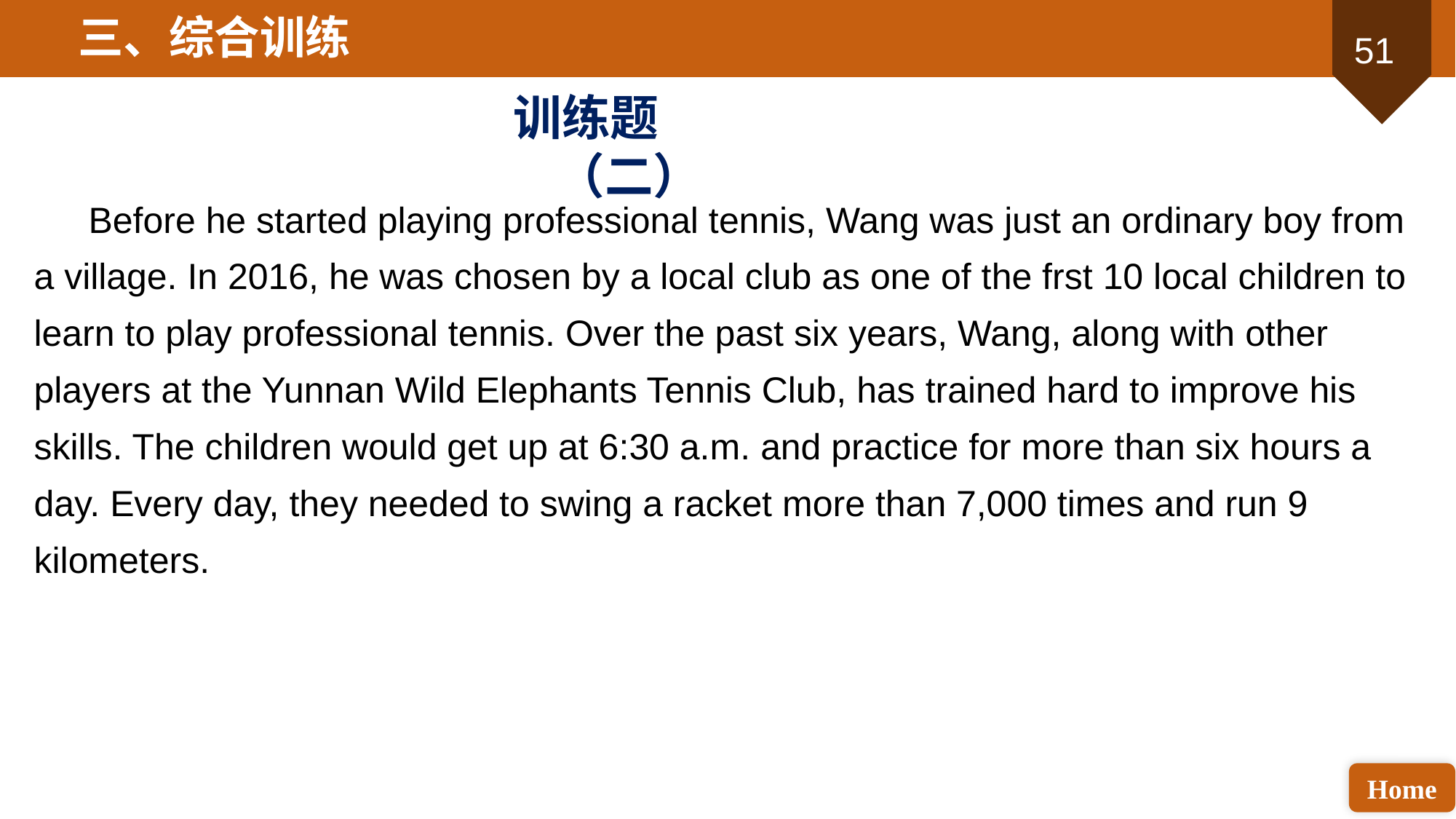

三、综合训练
训练题（二）
Before he started playing professional tennis, Wang was just an ordinary boy from a village. In 2016, he was chosen by a local club as one of the frst 10 local children to learn to play professional tennis. Over the past six years, Wang, along with other players at the Yunnan Wild Elephants Tennis Club, has trained hard to improve his skills. The children would get up at 6:30 a.m. and practice for more than six hours a day. Every day, they needed to swing a racket more than 7,000 times and run 9 kilometers.